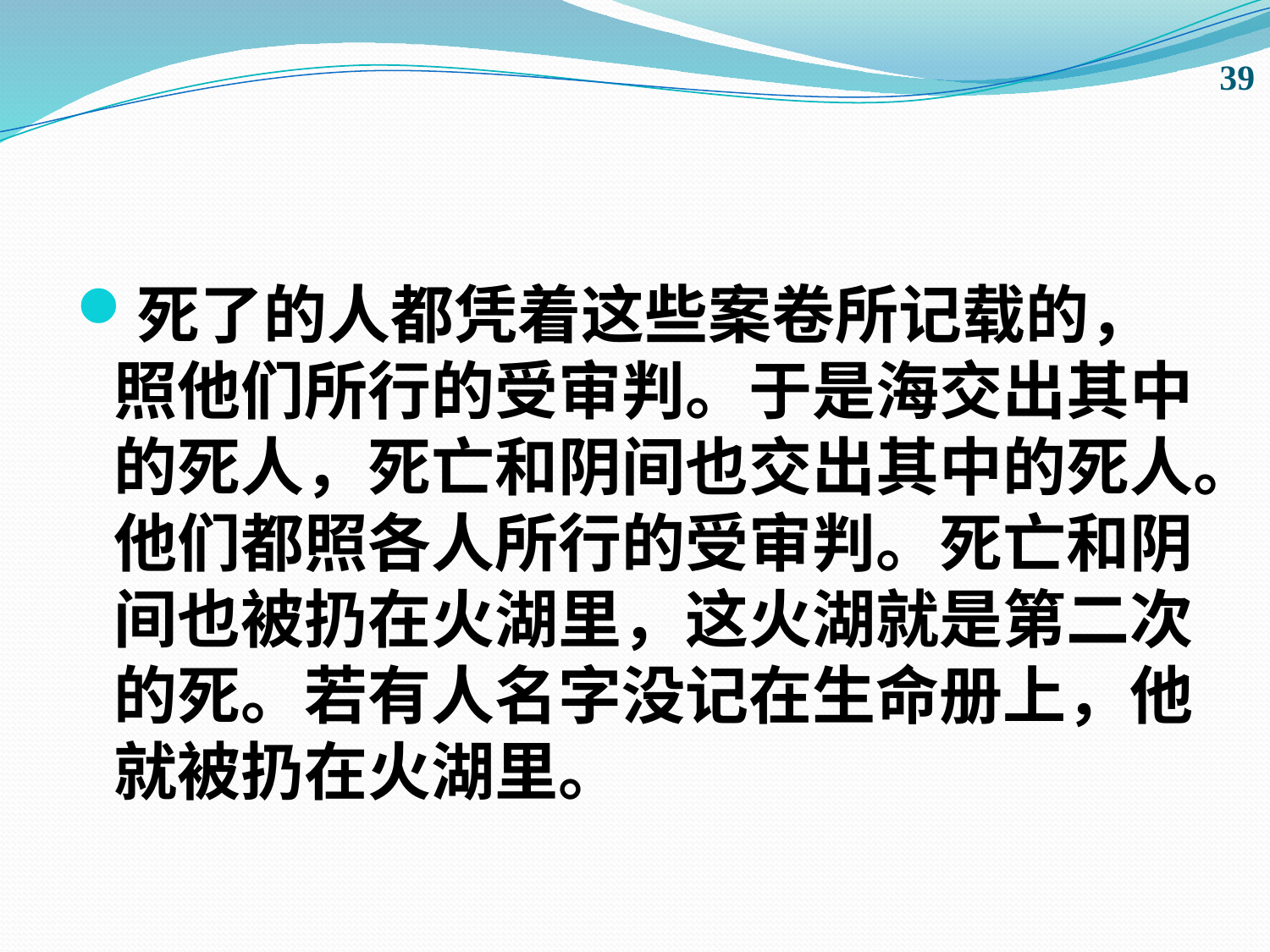

39
#
死了的人都凭着这些案卷所记载的，照他们所行的受审判。于是海交出其中的死人，死亡和阴间也交出其中的死人。他们都照各人所行的受审判。死亡和阴间也被扔在火湖里，这火湖就是第二次的死。若有人名字没记在生命册上，他就被扔在火湖里。